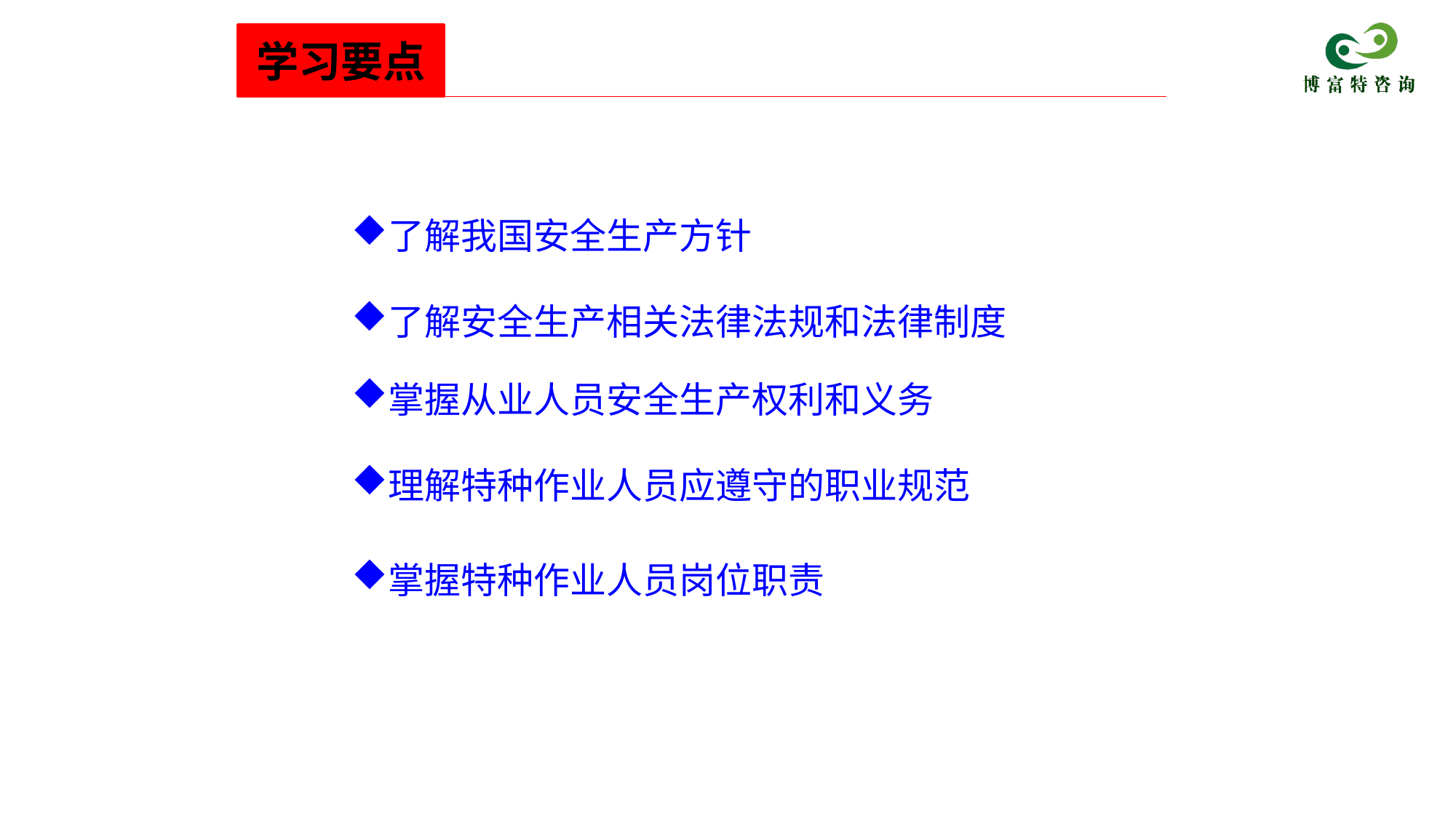

学习要点
了解我国安全生产方针
了解安全生产相关法律法规和法律制度
掌握从业人员安全生产权利和义务
理解特种作业人员应遵守的职业规范
掌握特种作业人员岗位职责